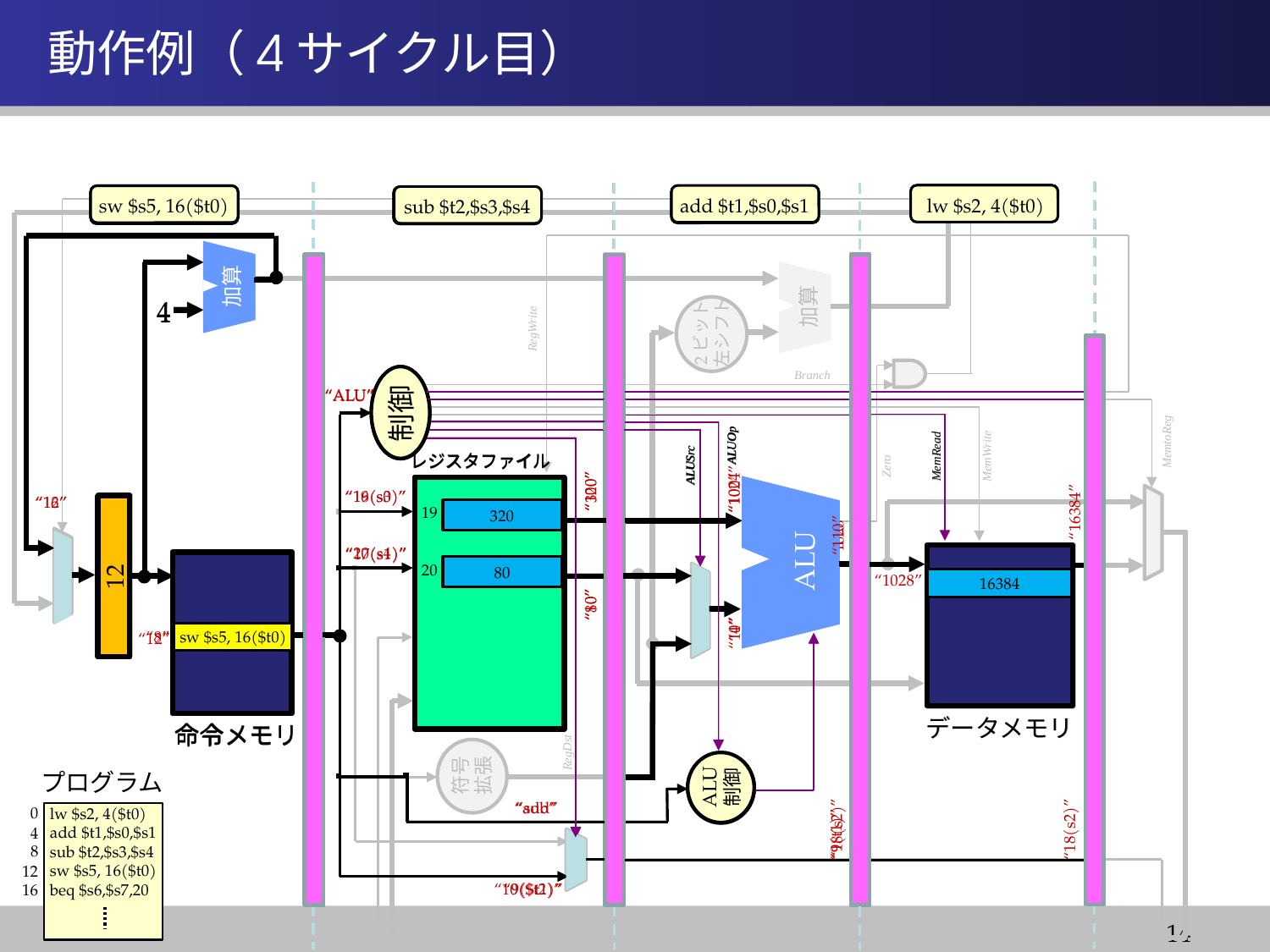

情報システム基盤学基礎１
# 動作例（4サイクル目）

“16384”

“320”
“80”

“110”

lw $s2, 4($t0)

add $t1,$s0,$s1

sub $t2,$s3,$s4

sw $s5, 16($t0)

lw $s2, 4($t0)

sub $t2,$s3,$s4

lw $s2, 4($t0)

add $t1,$s0,$s1

lw $s2, 4($t0)

add $t1,$s0,$s1

加算

4

8

命令メモリ

ALUOp
ALUSrc

ALU

ALU
制御
“1024”
“4”

制御
レジスタファイル

“ALU”
“16(s0)”
“17(s1)”
“9($t1)”
“100”
16
100
17
10
“1028”
“10”
“8”
sub $t2,$s3,$s4

加算

4

12

命令メモリ

加算

加算
4

ALUOp
ALUSrc

ALU

ALU
制御
“100”
“10”
2ビット
左シフト
RegWrite

Branch

制御
レジスタファイル

“ALU”
“19(s3)”
“20(s4)”
“10($t2)”

制御
MemRead

データメモリ
ALUOp
MemtoReg
Zero
MemRead
MemWrite
レジスタファイル
ALUSrc

“16”
“12”
19
320
20
80

ALU

PC
“1028”
16384

“12”
sw $s5, 16($t0)

データメモリ
命令メモリ
RegDst

符号
拡張

ALU
制御
プログラム
“sub”
“add”
0
lw $s2, 4($t0)
add $t1,$s0,$s1
sub $t2,$s3,$s4
sw $s5, 16($t0)
beq $s6,$s7,20
“18(s2)”
“18(s2)”
4
“9(t1)”
8

12
16
14